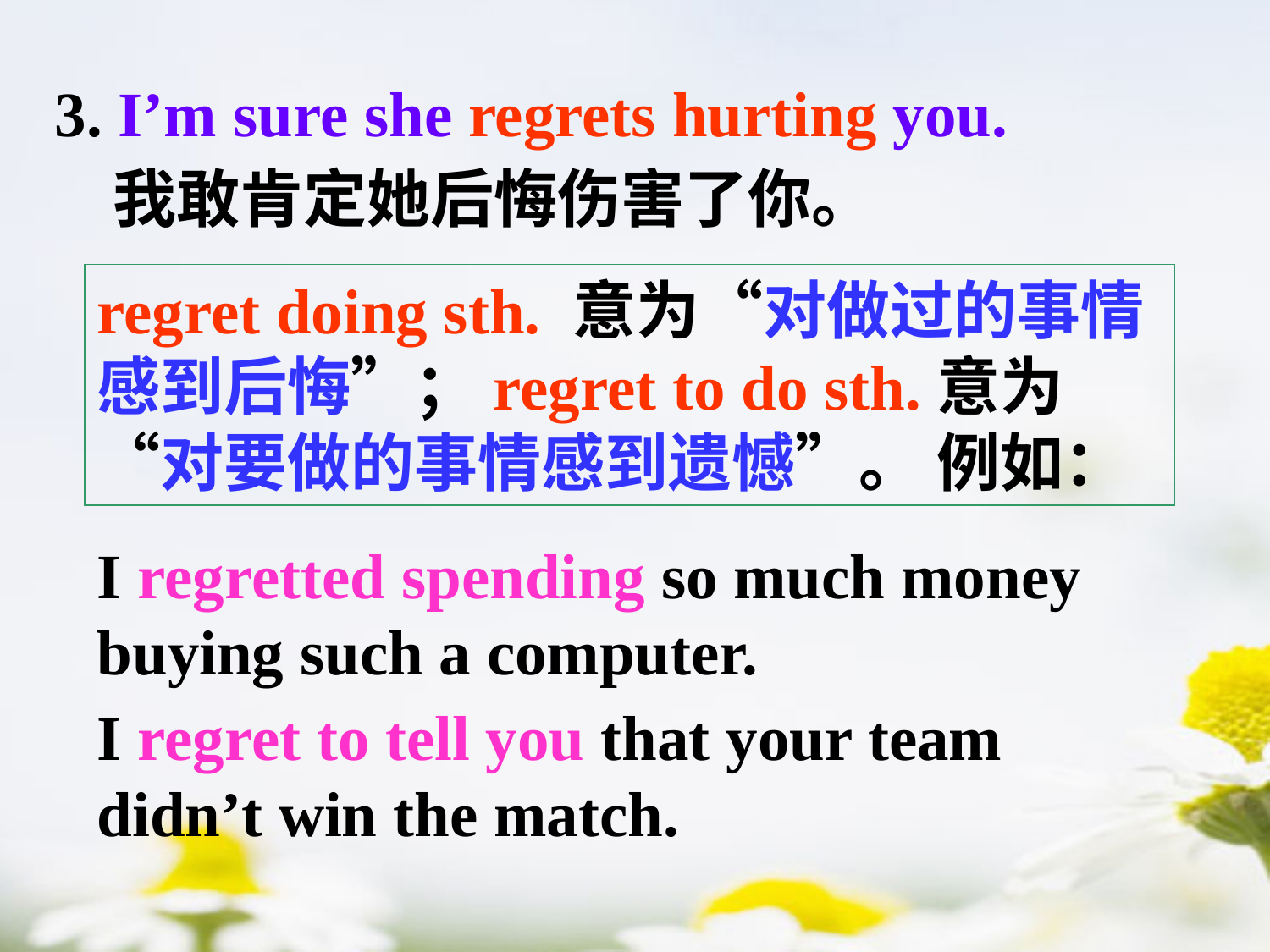

3. I’m sure she regrets hurting you.
   我敢肯定她后悔伤害了你。
regret doing sth. 意为“对做过的事情感到后悔”；regret to do sth.意为“对要做的事情感到遗憾”。 例如：
I regretted spending so much money buying such a computer.
I regret to tell you that your team didn’t win the match.